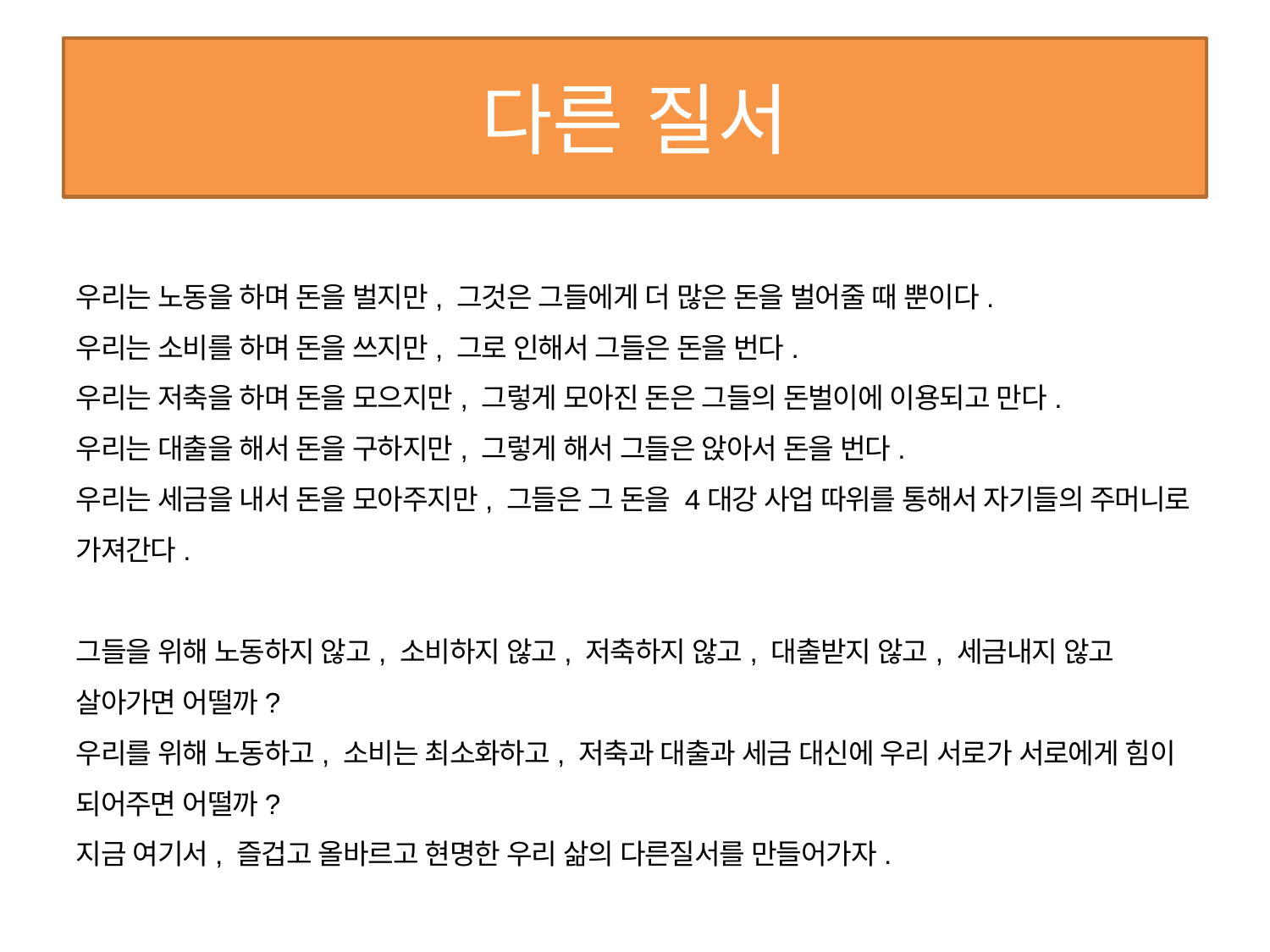

# 다른 질서
우리는 노동을 하며 돈을 벌지만, 그것은 그들에게 더 많은 돈을 벌어줄 때 뿐이다.
우리는 소비를 하며 돈을 쓰지만, 그로 인해서 그들은 돈을 번다.
우리는 저축을 하며 돈을 모으지만, 그렇게 모아진 돈은 그들의 돈벌이에 이용되고 만다.
우리는 대출을 해서 돈을 구하지만, 그렇게 해서 그들은 앉아서 돈을 번다.
우리는 세금을 내서 돈을 모아주지만, 그들은 그 돈을 4대강 사업 따위를 통해서 자기들의 주머니로 가져간다.

그들을 위해 노동하지 않고, 소비하지 않고, 저축하지 않고, 대출받지 않고, 세금내지 않고 살아가면 어떨까?
우리를 위해 노동하고, 소비는 최소화하고, 저축과 대출과 세금 대신에 우리 서로가 서로에게 힘이 되어주면 어떨까?
지금 여기서, 즐겁고 올바르고 현명한 우리 삶의 다른질서를 만들어가자.